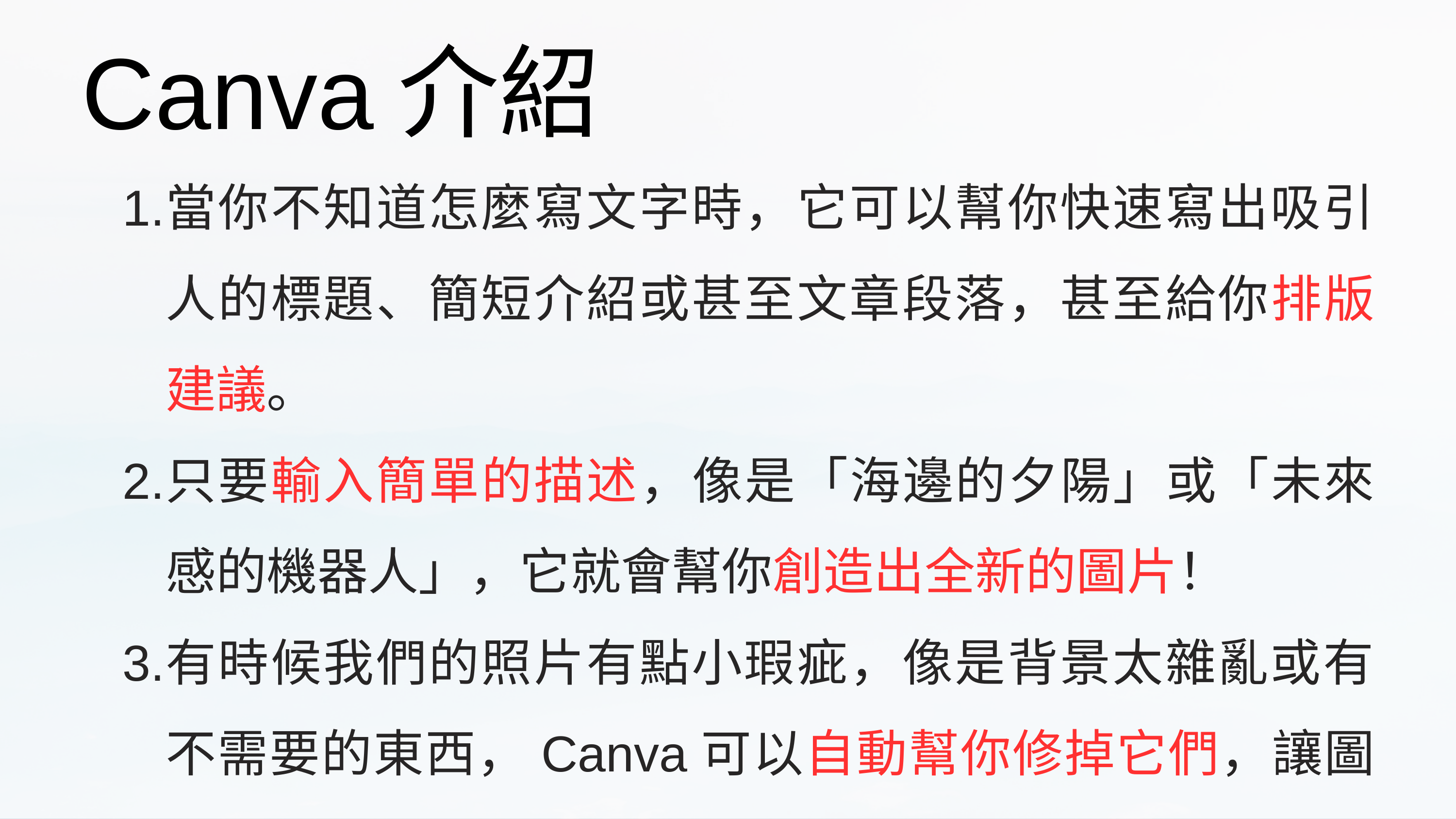

Canva介紹
當你不知道怎麼寫文字時，它可以幫你快速寫出吸引人的標題、簡短介紹或甚至文章段落，甚至給你排版建議。
只要輸入簡單的描述，像是「海邊的夕陽」或「未來感的機器人」，它就會幫你創造出全新的圖片！
有時候我們的照片有點小瑕疵，像是背景太雜亂或有不需要的東西，Canva可以自動幫你修掉它們，讓圖片看起來更完美。